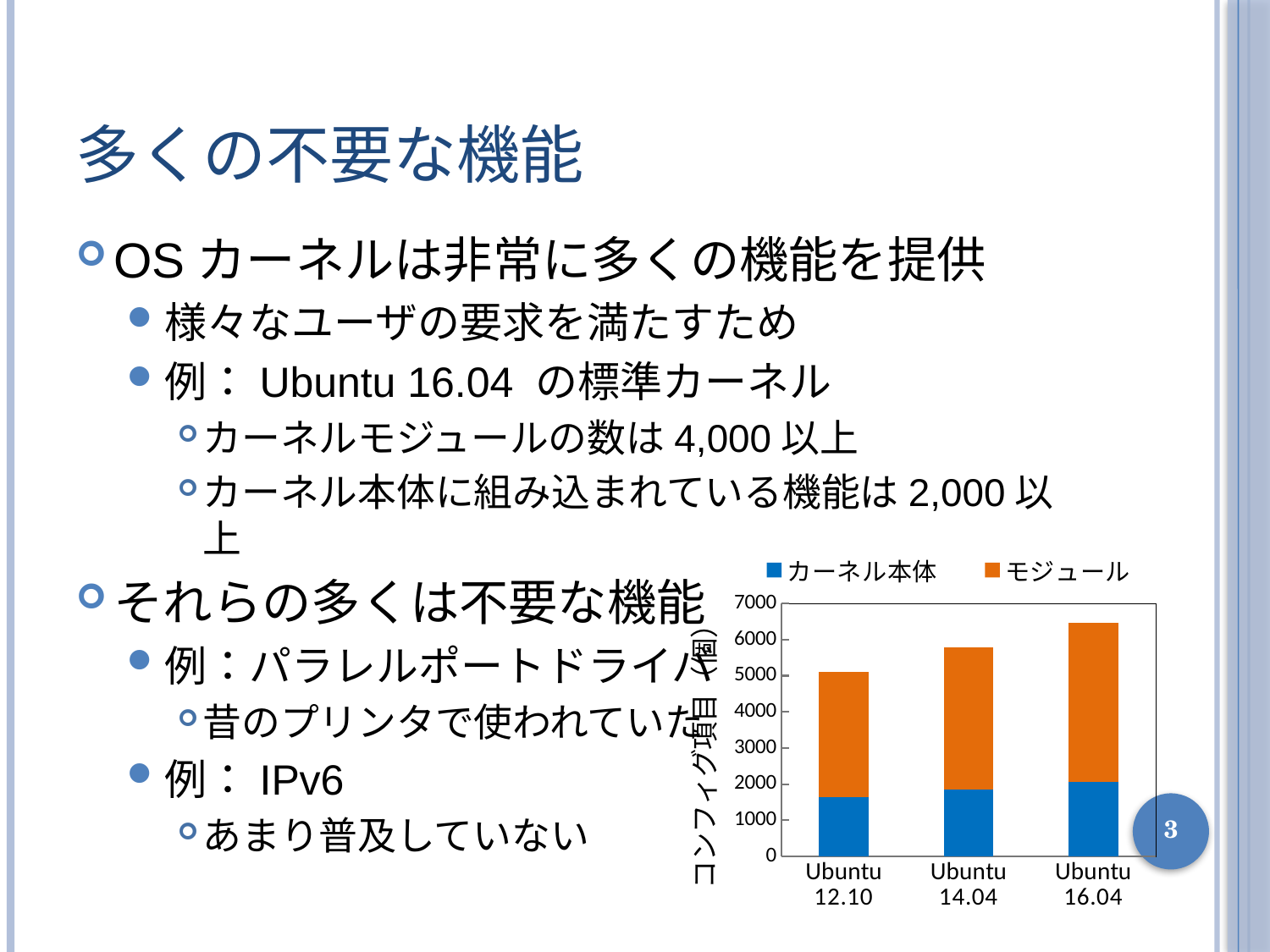

# 多くの不要な機能
OSカーネルは非常に多くの機能を提供
様々なユーザの要求を満たすため
例：Ubuntu 16.04 の標準カーネル
カーネルモジュールの数は4,000以上
カーネル本体に組み込まれている機能は2,000以上
それらの多くは不要な機能
例：パラレルポートドライバ
昔のプリンタで使われていた
例：IPv6
あまり普及していない

### Chart

| Category | カーネル本体 | モジュール |
|---|---|---|
| Ubuntu 12.10 | 1634.0 | 3482.0 |
| Ubuntu 14.04 | 1850.0 | 3935.0 |
| Ubuntu 16.04 | 2064.0 | 4405.0 |
3